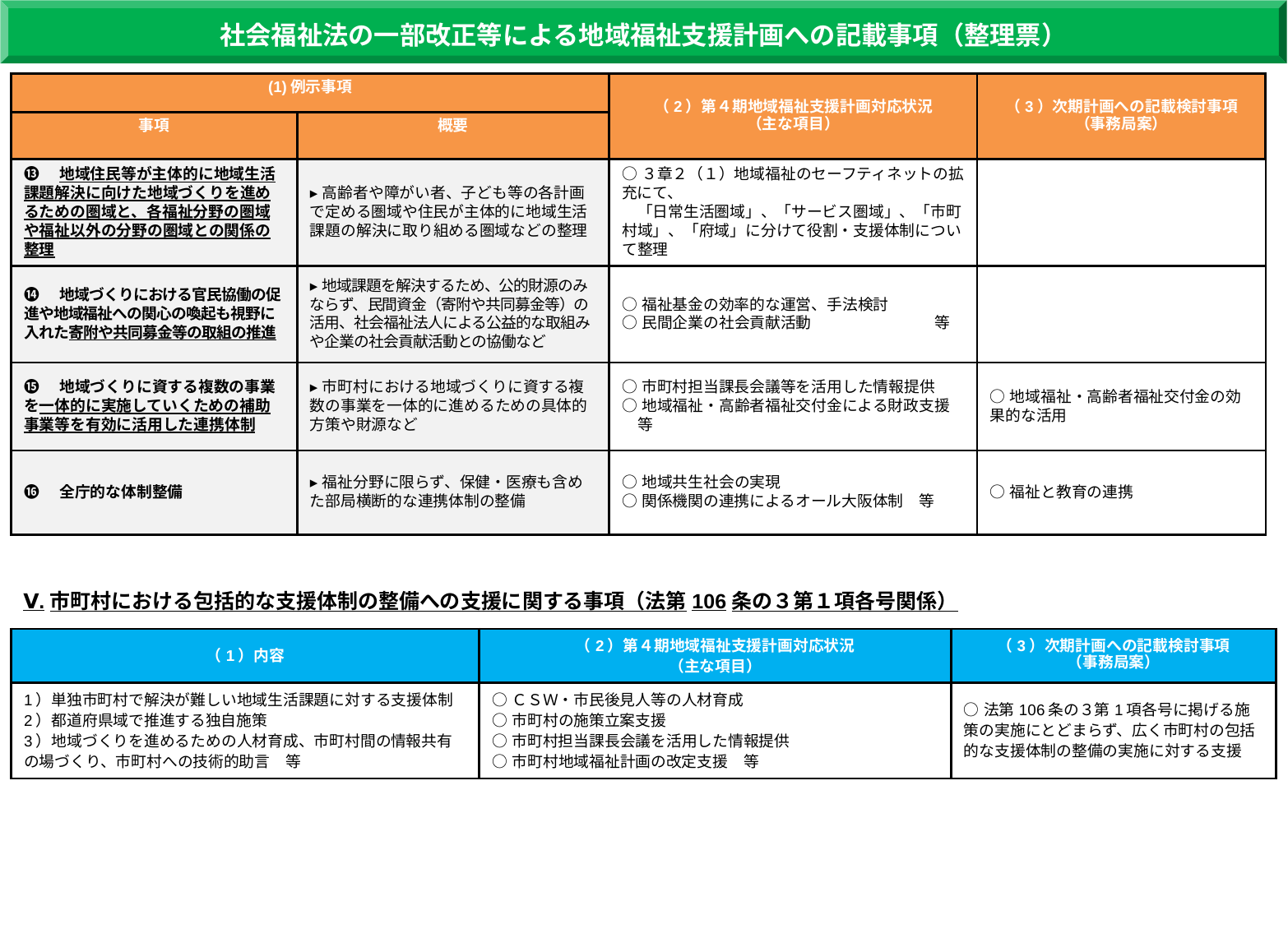

社会福祉法の一部改正等による地域福祉支援計画への記載事項（整理票）
| (1)例示事項 |  | （2）第４期地域福祉支援計画対応状況 （主な項目） | （3）次期計画への記載検討事項 （事務局案） |
| --- | --- | --- | --- |
| 事項 | 概要 |  |  |
| ⓭　地域住民等が主体的に地域生活課題解決に向けた地域づくりを進めるための圏域と、各福祉分野の圏域や福祉以外の分野の圏域との関係の整理 | ▸高齢者や障がい者、子ども等の各計画で定める圏域や住民が主体的に地域生活課題の解決に取り組める圏域などの整理 | ○３章２（１）地域福祉のセーフティネットの拡充にて、 　「日常生活圏域」、「サービス圏域」、「市町村域」、「府域」に分けて役割・支援体制について整理 |  |
| ⓮　地域づくりにおける官民協働の促進や地域福祉への関心の喚起も視野に入れた寄附や共同募金等の取組の推進 | ▸地域課題を解決するため、公的財源のみならず、民間資金（寄附や共同募金等）の活用、社会福祉法人による公益的な取組みや企業の社会貢献活動との協働など | ○福祉基金の効率的な運営、手法検討 ○民間企業の社会貢献活動　　　　　　　　等 |  |
| ⓯　地域づくりに資する複数の事業を一体的に実施していくための補助事業等を有効に活用した連携体制 | ▸市町村における地域づくりに資する複数の事業を一体的に進めるための具体的方策や財源など | ○市町村担当課長会議等を活用した情報提供 ○地域福祉・高齢者福祉交付金による財政支援　等 | ○地域福祉・高齢者福祉交付金の効果的な活用 |
| ⓰　全庁的な体制整備 | ▸福祉分野に限らず、保健・医療も含めた部局横断的な連携体制の整備 | ○地域共生社会の実現 ○関係機関の連携によるオール大阪体制　等 | ○福祉と教育の連携 |
Ⅴ.市町村における包括的な支援体制の整備への支援に関する事項（法第106条の３第１項各号関係）
| （1）内容 | （2）第４期地域福祉支援計画対応状況 （主な項目） | （3）次期計画への記載検討事項 （事務局案） |
| --- | --- | --- |
| 1）単独市町村で解決が難しい地域生活課題に対する支援体制 2）都道府県域で推進する独自施策 3）地域づくりを進めるための人材育成、市町村間の情報共有の場づくり、市町村への技術的助言　等 | ○ＣＳＷ・市民後見人等の人材育成 ○市町村の施策立案支援 ○市町村担当課長会議を活用した情報提供 ○市町村地域福祉計画の改定支援　等 | ○法第106条の３第1項各号に掲げる施策の実施にとどまらず、広く市町村の包括的な支援体制の整備の実施に対する支援 |